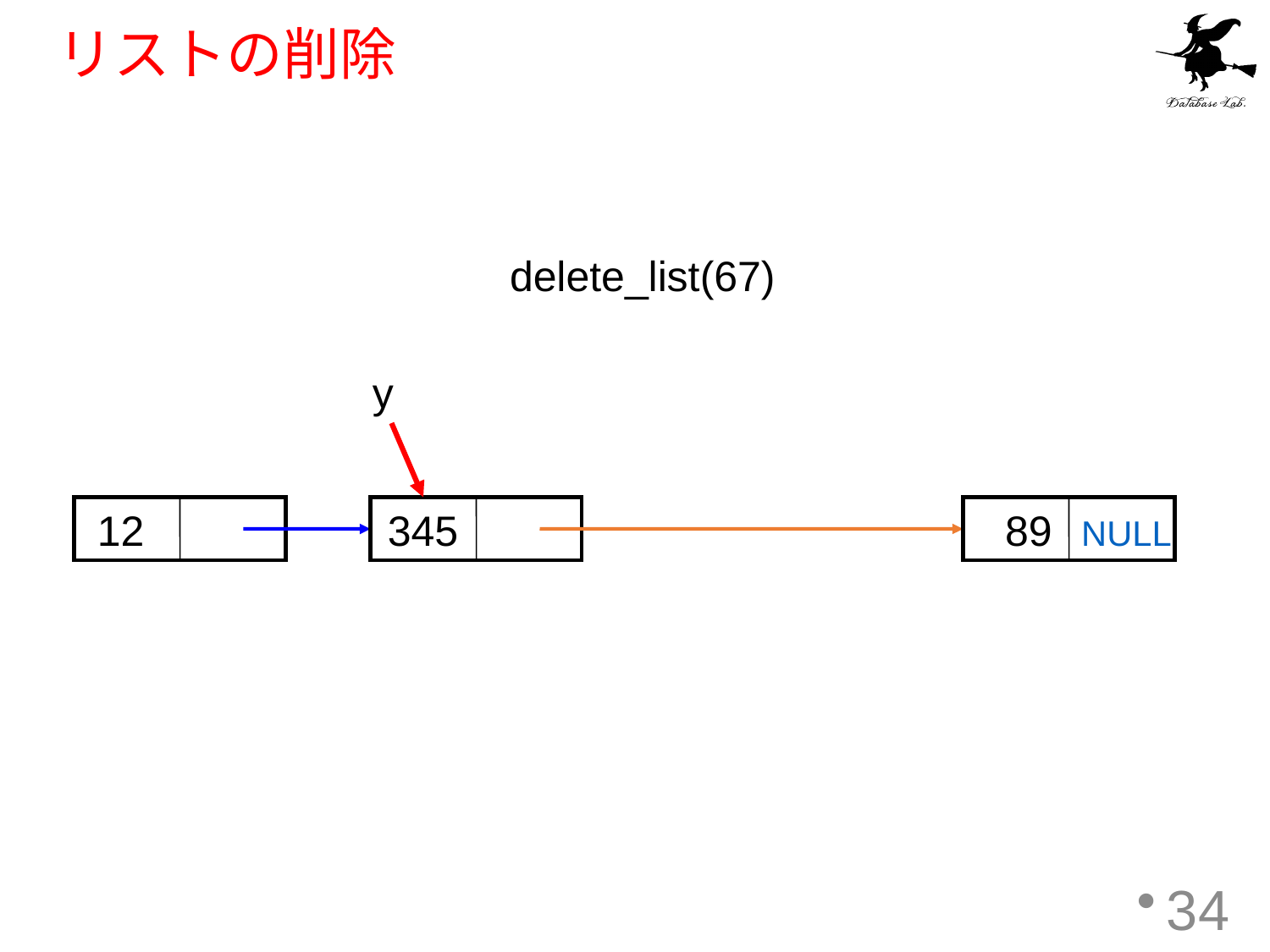

# リストの削除
delete_list(67)
y

12

345

    89   NULL

34